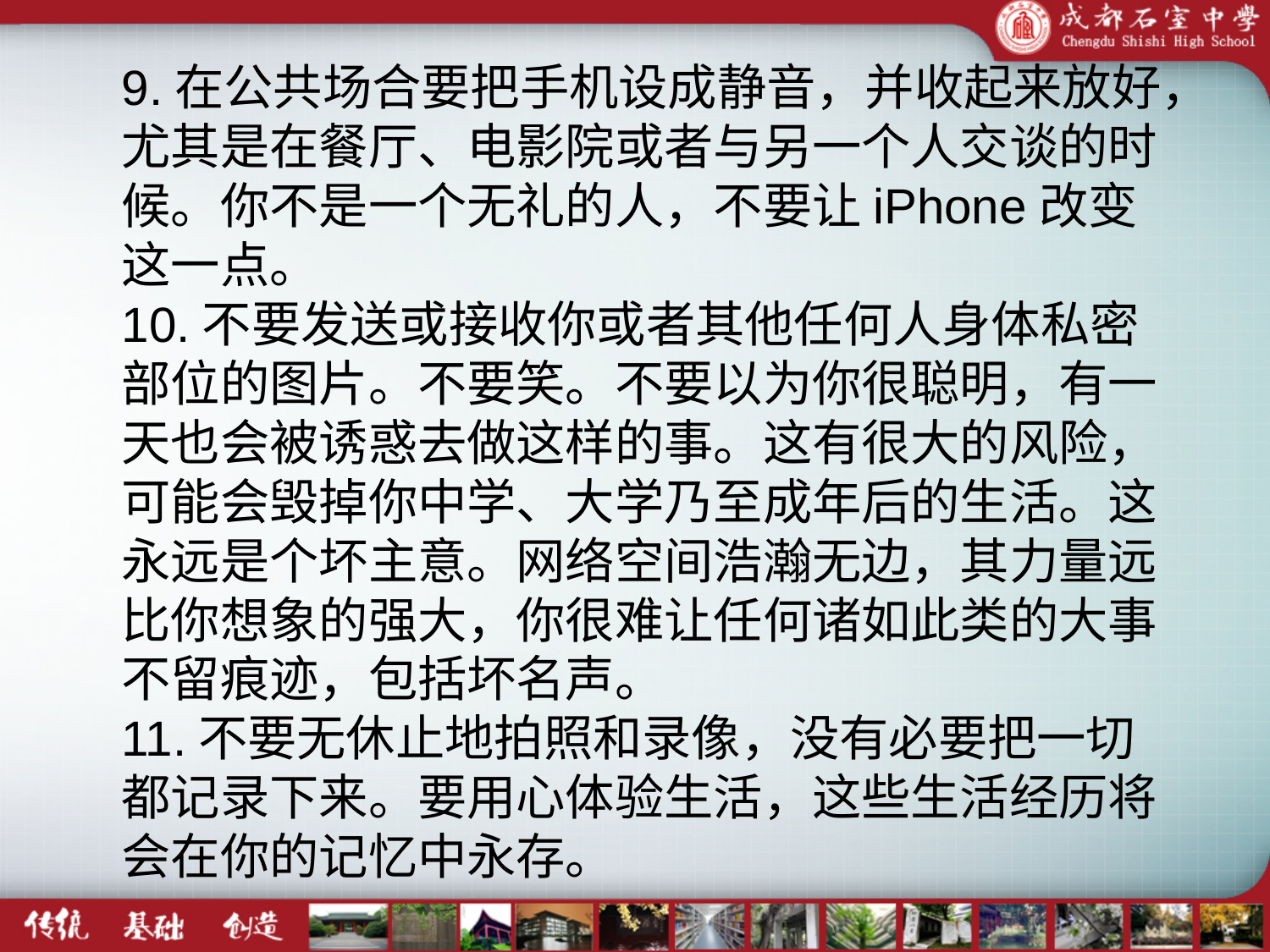

9.在公共场合要把手机设成静音，并收起来放好，尤其是在餐厅、电影院或者与另一个人交谈的时候。你不是一个无礼的人，不要让iPhone改变这一点。
10.不要发送或接收你或者其他任何人身体私密部位的图片。不要笑。不要以为你很聪明，有一天也会被诱惑去做这样的事。这有很大的风险，可能会毁掉你中学、大学乃至成年后的生活。这永远是个坏主意。网络空间浩瀚无边，其力量远比你想象的强大，你很难让任何诸如此类的大事不留痕迹，包括坏名声。
11.不要无休止地拍照和录像，没有必要把一切都记录下来。要用心体验生活，这些生活经历将会在你的记忆中永存。